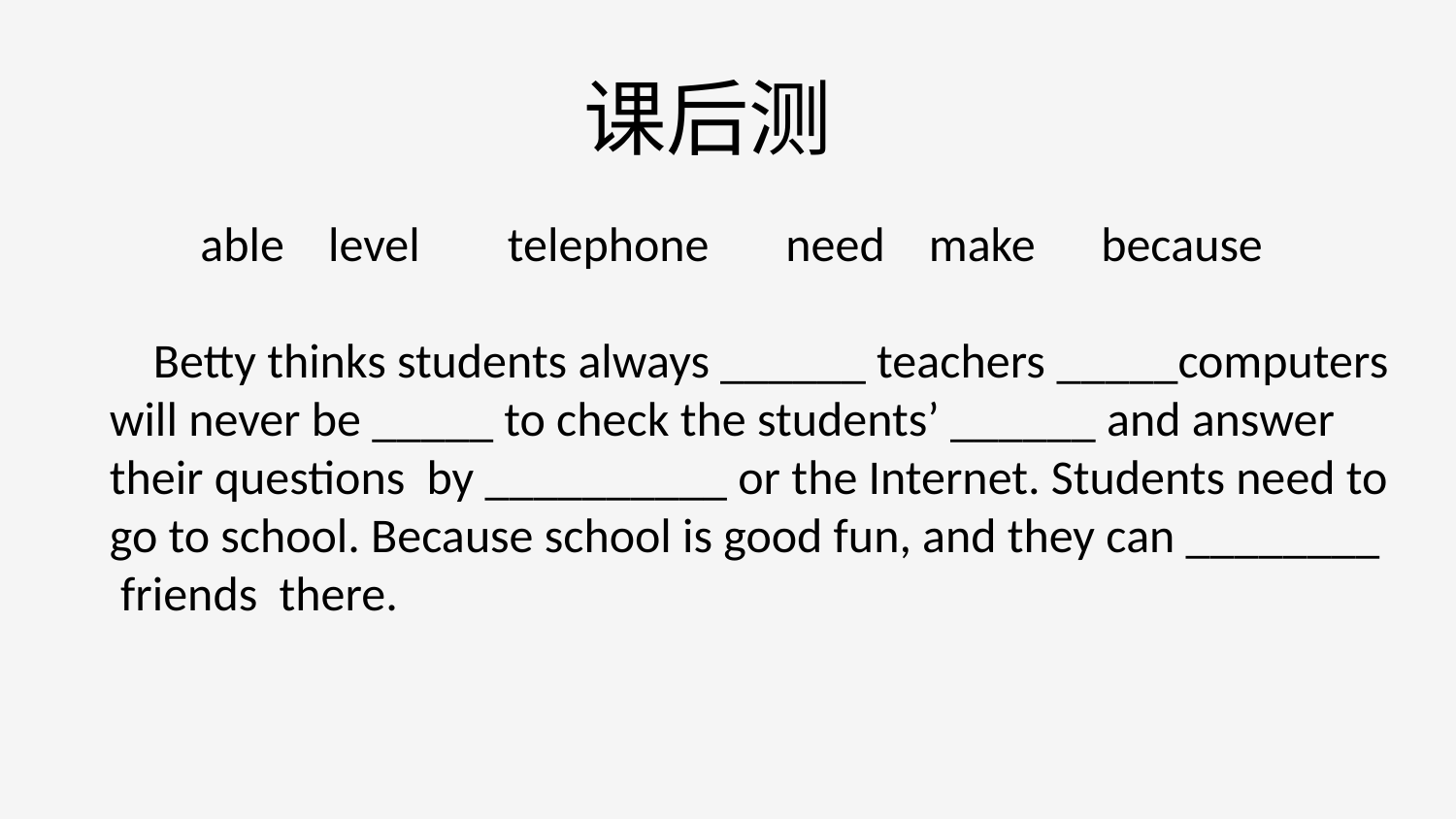

课后测
           able    level        telephone       need    make      because

    Betty thinks students always ______ teachers _____computers will never be _____ to check the students’ ______ and answer their questions  by __________ or the Internet. Students need to go to school. Because school is good fun, and they can ________  friends  there.